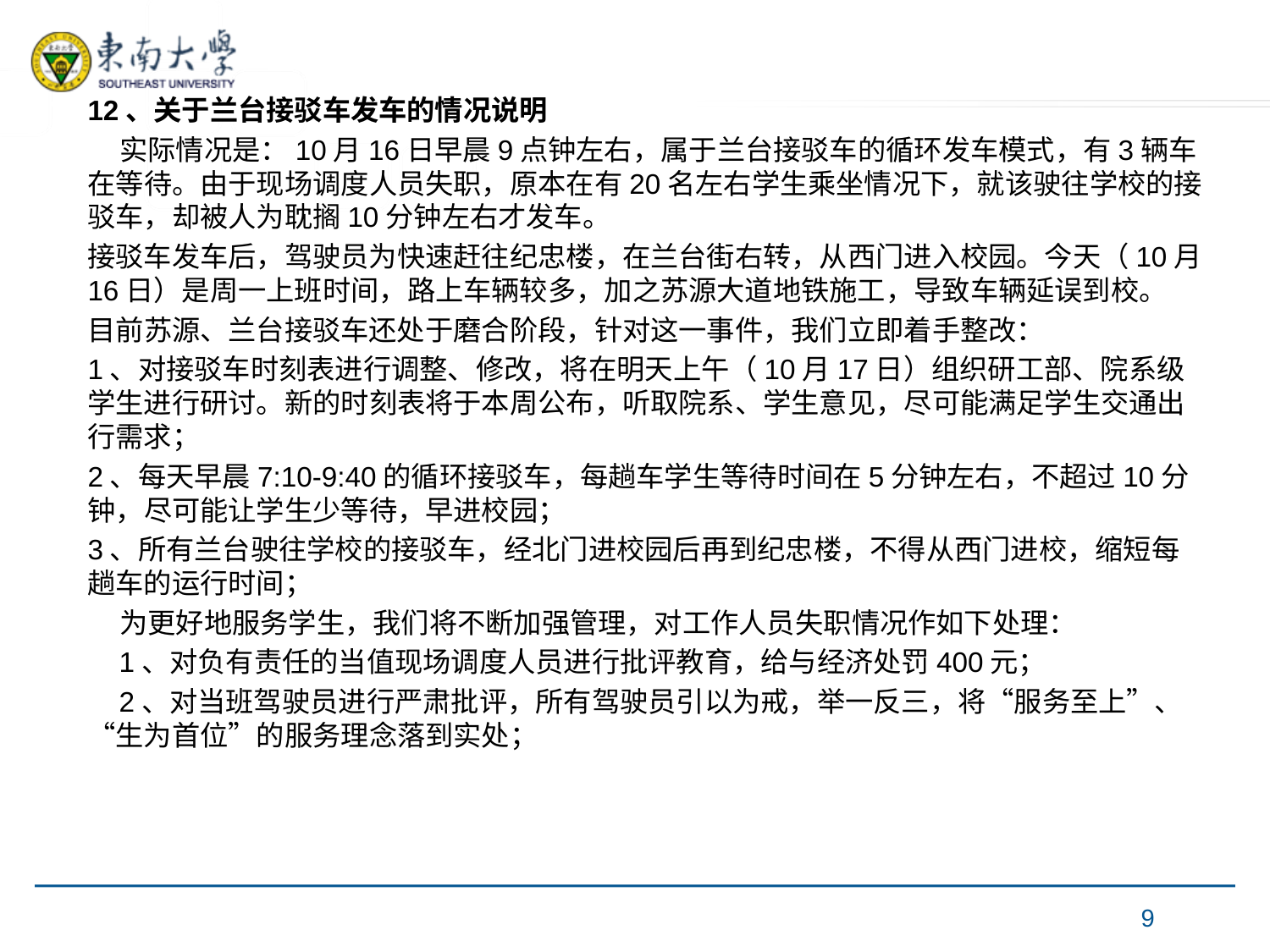

12、关于兰台接驳车发车的情况说明
    实际情况是：10月16日早晨9点钟左右，属于兰台接驳车的循环发车模式，有3辆车在等待。由于现场调度人员失职，原本在有20名左右学生乘坐情况下，就该驶往学校的接驳车，却被人为耽搁10分钟左右才发车。
接驳车发车后，驾驶员为快速赶往纪忠楼，在兰台街右转，从西门进入校园。今天（10月16日）是周一上班时间，路上车辆较多，加之苏源大道地铁施工，导致车辆延误到校。
目前苏源、兰台接驳车还处于磨合阶段，针对这一事件，我们立即着手整改：
1、对接驳车时刻表进行调整、修改，将在明天上午（10月17日）组织研工部、院系级学生进行研讨。新的时刻表将于本周公布，听取院系、学生意见，尽可能满足学生交通出行需求；
2、每天早晨7:10-9:40的循环接驳车，每趟车学生等待时间在5分钟左右，不超过10分钟，尽可能让学生少等待，早进校园；
3、所有兰台驶往学校的接驳车，经北门进校园后再到纪忠楼，不得从西门进校，缩短每趟车的运行时间；
    为更好地服务学生，我们将不断加强管理，对工作人员失职情况作如下处理：
    1、对负有责任的当值现场调度人员进行批评教育，给与经济处罚400元；
    2、对当班驾驶员进行严肃批评，所有驾驶员引以为戒，举一反三，将“服务至上”、“生为首位”的服务理念落到实处；